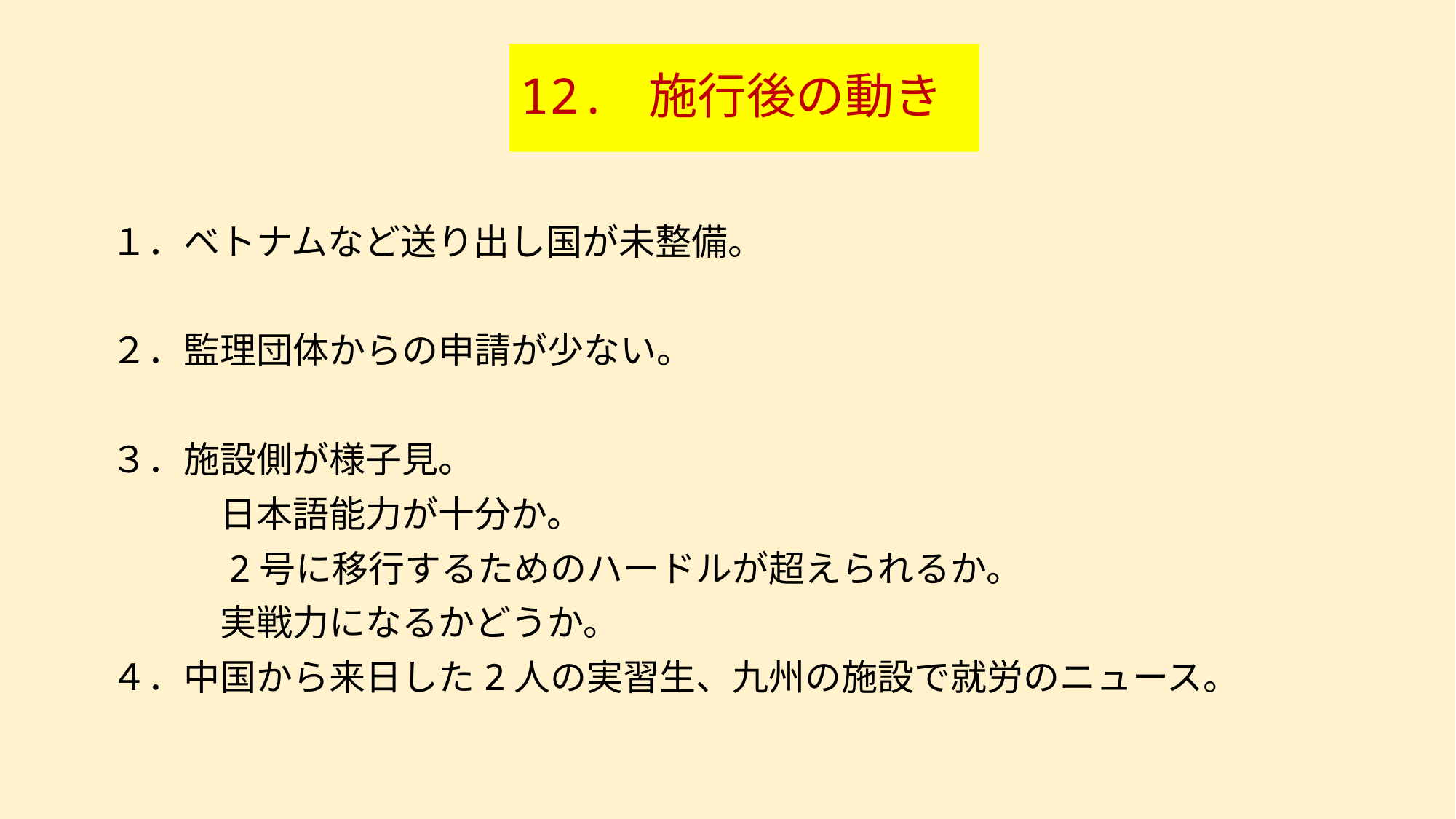

# 12. 施行後の動き
１．ベトナムなど送り出し国が未整備。

２．監理団体からの申請が少ない。

３．施設側が様子見。
　　　日本語能力が十分か。
　　　2号に移行するためのハードルが超えられるか。
　　　実戦力になるかどうか。
４．中国から来日した2人の実習生、九州の施設で就労のニュース。